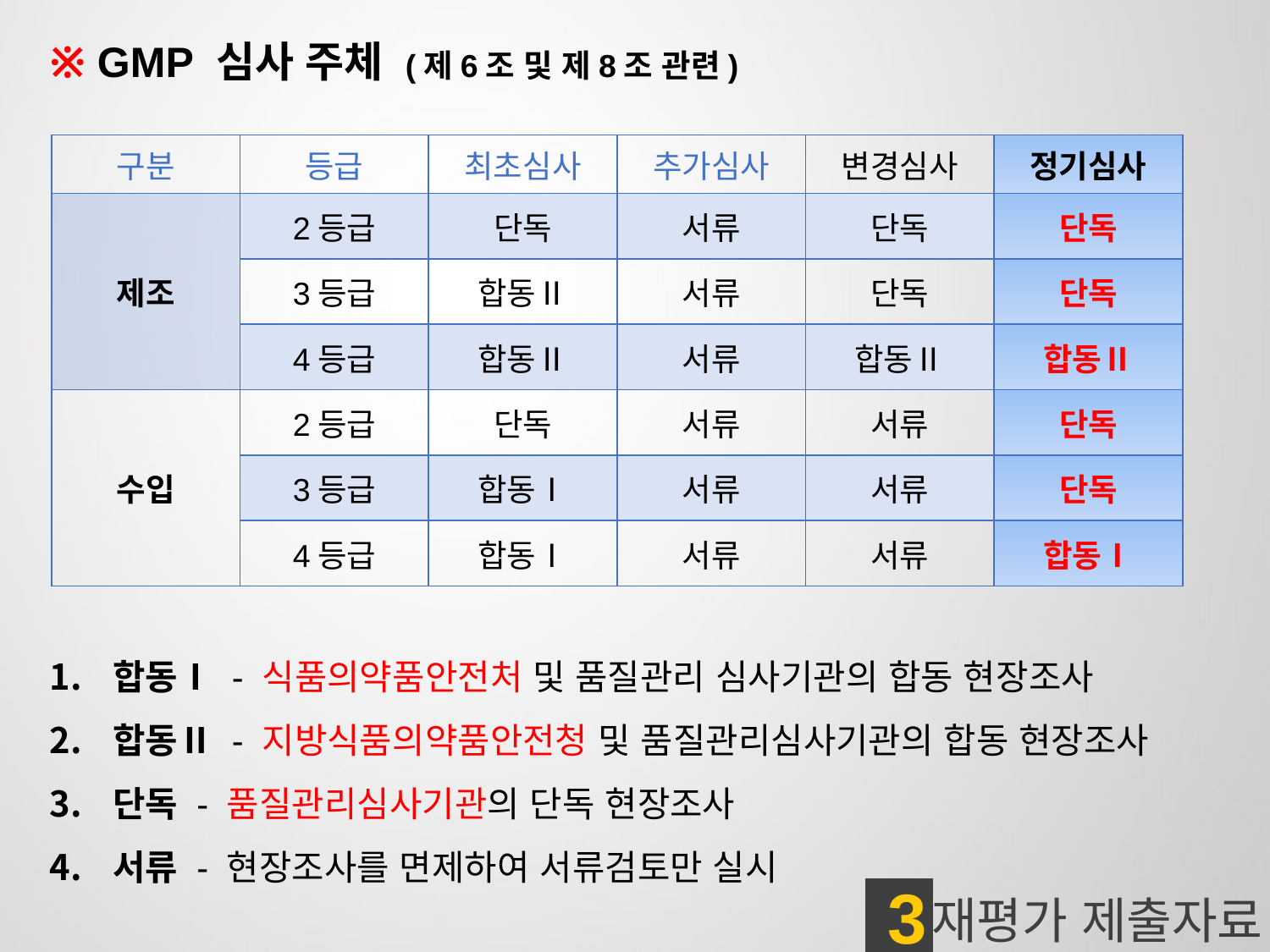

※ GMP 심사 주체 (제6조 및 제8조 관련)
| 구분 | 등급 | 최초심사 | 추가심사 | 변경심사 | 정기심사 |
| --- | --- | --- | --- | --- | --- |
| 제조 | 2등급 | 단독 | 서류 | 단독 | 단독 |
|  | 3등급 | 합동Ⅱ | 서류 | 단독 | 단독 |
|  | 4등급 | 합동Ⅱ | 서류 | 합동Ⅱ | 합동Ⅱ |
| 수입 | 2등급 | 단독 | 서류 | 서류 | 단독 |
|  | 3등급 | 합동Ⅰ | 서류 | 서류 | 단독 |
|  | 4등급 | 합동Ⅰ | 서류 | 서류 | 합동Ⅰ |
합동Ⅰ - 식품의약품안전처 및 품질관리 심사기관의 합동 현장조사
합동Ⅱ - 지방식품의약품안전청 및 품질관리심사기관의 합동 현장조사
단독 - 품질관리심사기관의 단독 현장조사
서류 - 현장조사를 면제하여 서류검토만 실시

3

재평가 제출자료